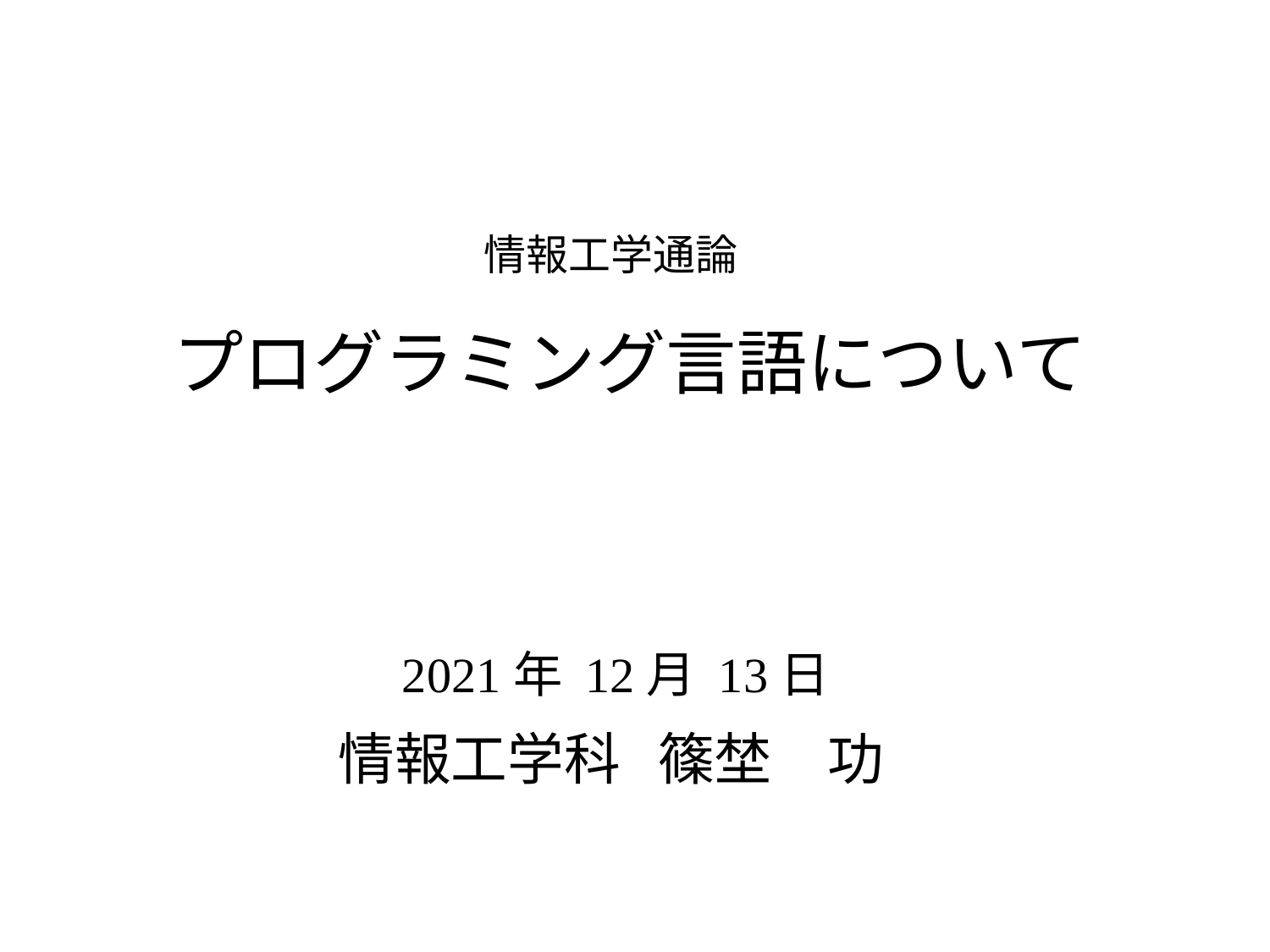

情報工学通論
# プログラミング言語について
2021年 12月 13日
情報工学科   篠埜　功